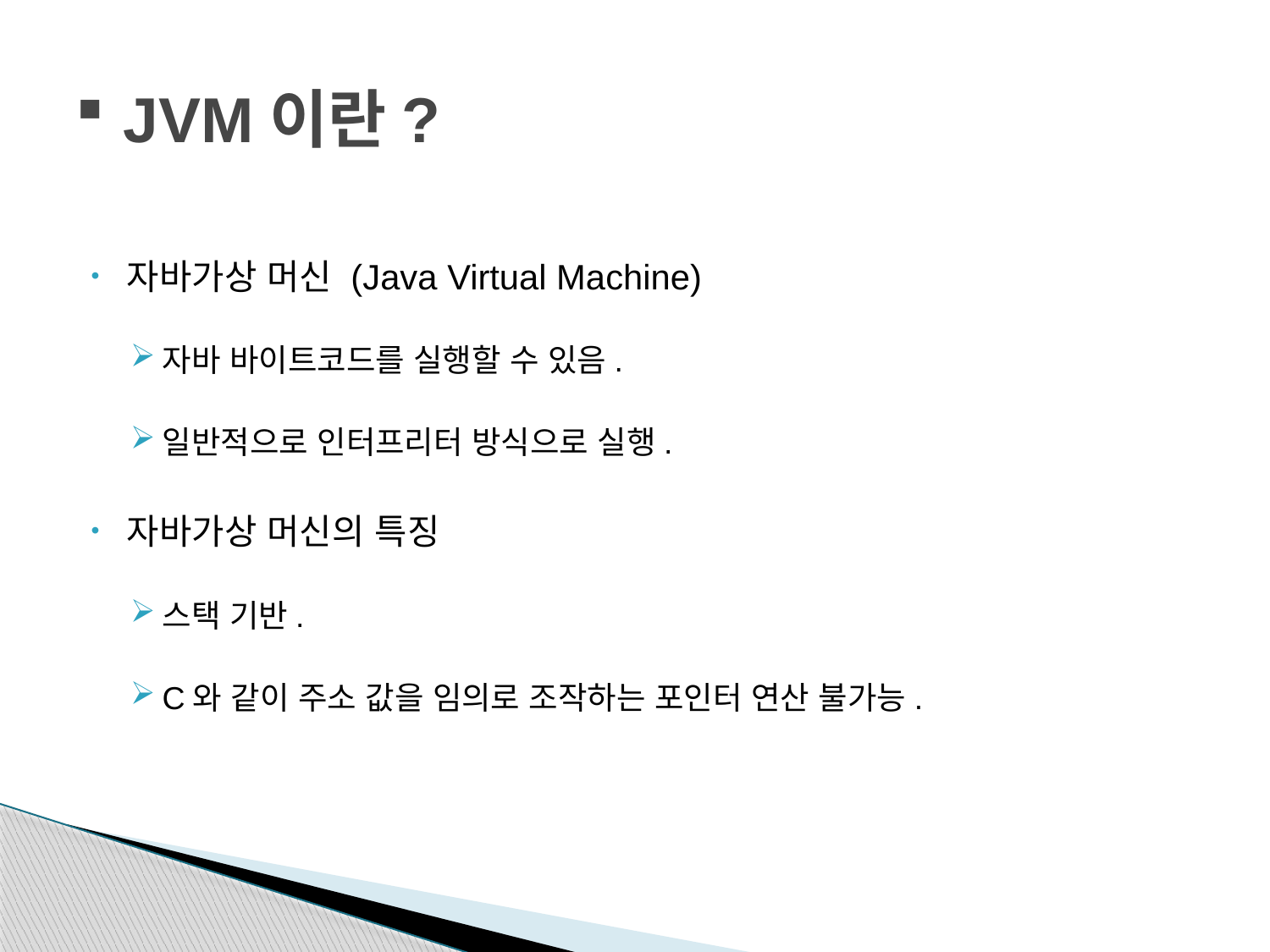

# JVM이란?
자바가상 머신 (Java Virtual Machine)
자바 바이트코드를 실행할 수 있음.
일반적으로 인터프리터 방식으로 실행.
자바가상 머신의 특징
스택 기반.
C와 같이 주소 값을 임의로 조작하는 포인터 연산 불가능.